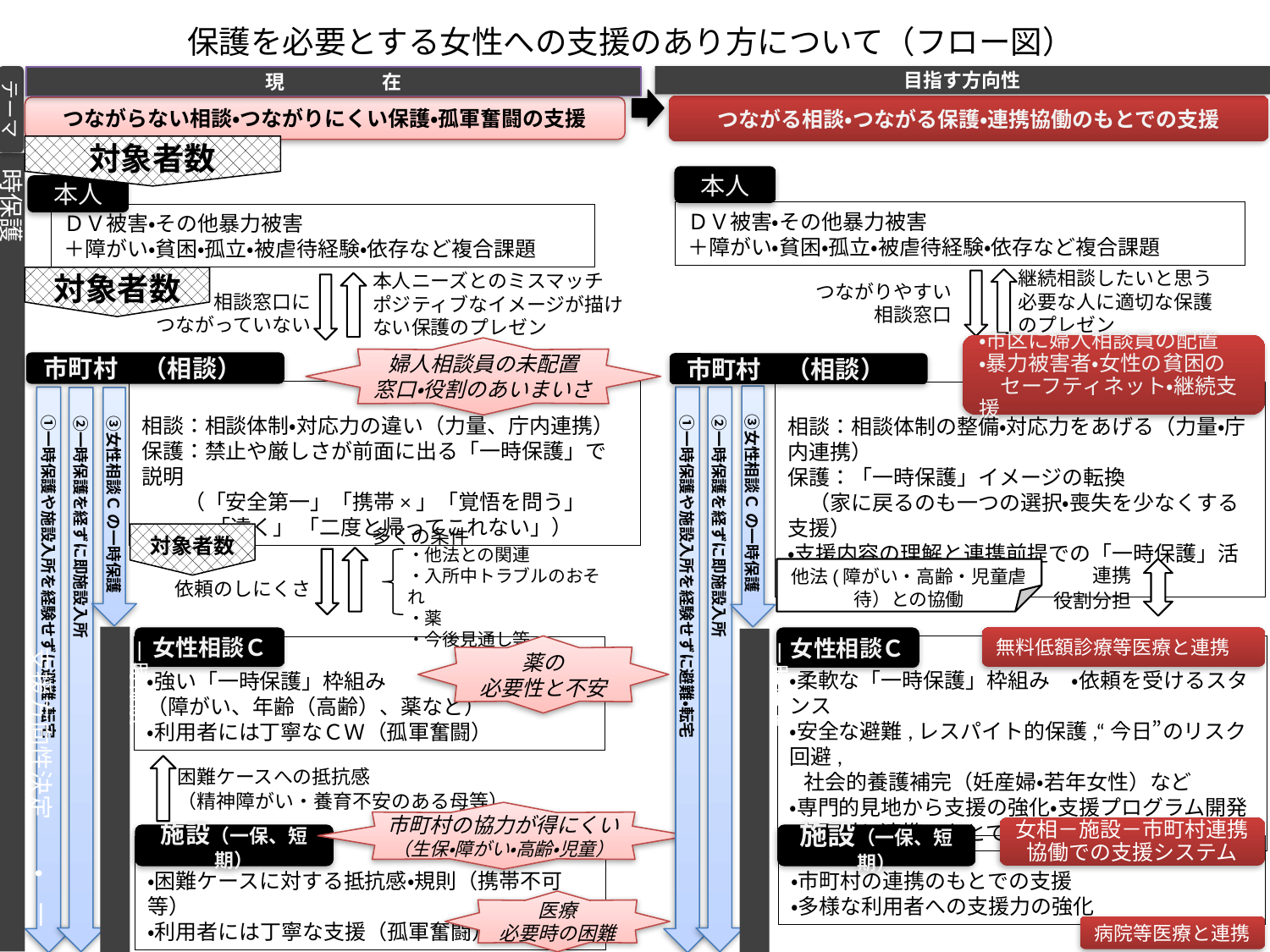

保護を必要とする女性への支援のあり方について（フロー図）
対象者数
テーマ
目指す方向性
現　　　　　在

つながる相談・つながる保護・連携協働のもとでの支援
つながらない相談・つながりにくい保護・孤軍奮闘の支援
相　談　　　　　　　　　　　　　　　　支援方向性決定　　・　一時保護
本人
本人
対象者数
ＤＶ被害・その他暴力被害
＋障がい・貧困・孤立・被虐待経験・依存など複合課題
ＤＶ被害・その他暴力被害
＋障がい・貧困・孤立・被虐待経験・依存など複合課題
継続相談したいと思う
必要な人に適切な保護のプレゼン
本人ニーズとのミスマッチ
ポジティブなイメージが描けない保護のプレゼン

つながりやすい
相談窓口

相談窓口に
つながっていない
・市区に婦人相談員の配置
・暴力被害者・女性の貧困の
　セーフティネット・継続支援
婦人相談員の未配置
窓口・役割のあいまいさ
市町村　（相談）
市町村　（相談）

相談：相談体制・対応力の違い（力量、庁内連携）
保護：禁止や厳しさが前面に出る「一時保護」で説明
　　（「安全第一」「携帯×」「覚悟を問う」
　　　 「遠く」 「二度と帰ってこれない」）

相談：相談体制の整備・対応力をあげる（力量・庁内連携）
保護：「一時保護」イメージの転換
　（家に戻るのも一つの選択・喪失を少なくする支援）
・支援内容の理解と連携前提での「一時保護」活用
　③女性相談Ｃ の一時保護
　①一時保護や施設入所を経験せずに避難・転宅
　②一時保護を経ずに即施設入所
　①一時保護や施設入所を経験せずに避難・転宅
　②一時保護を経ずに即施設入所
　③女性相談Ｃ の一時保護
対象者数
多くの条件
・他法との関連
・入所中トラブルのおそれ
・薬
・今後見通し等

連携
役割分担

他法(障がい・高齢・児童虐待）との協働
依頼のしにくさ
一時保護
女性相談Ｃ
女性相談Ｃ
無料低額診療等医療と連携
一時保護
薬の
必要性と不安

・柔軟な「一時保護」枠組み　・依頼を受けるスタンス
・安全な避難,レスパイト的保護,“今日”のリスク回避,
  社会的養護補完（妊産婦・若年女性）など
・専門的見地から支援の強化・支援プログラム開発
・市町村と連携のもとでのＣＷ

・強い「一時保護」枠組み
（障がい、年齢（高齢）、薬など）
・利用者には丁寧なＣＷ（孤軍奮闘）

困難ケースへの抵抗感
（精神障がい・養育不安のある母等）
市町村の協力が得にくい（生保・障がい・高齢・児童）
女相－施設－市町村連携協働での支援システム
施設（一保、短期）
施設（一保、短期）

・市町村の連携のもとでの支援
・多様な利用者への支援力の強化

・困難ケースに対する抵抗感・規則（携帯不可等）
・利用者には丁寧な支援（孤軍奮闘）
医療
必要時の困難
病院等医療と連携